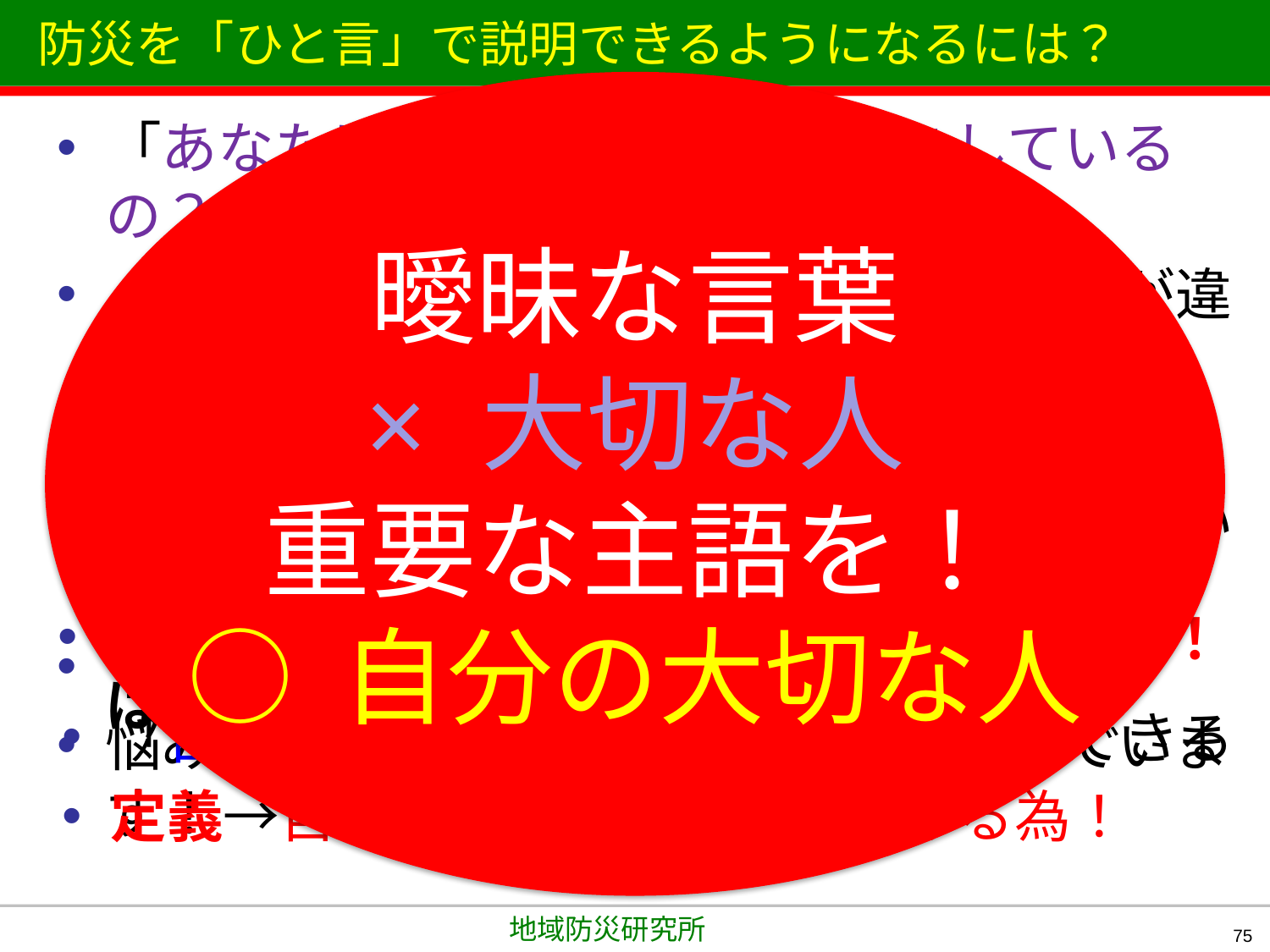

# 防災を「ひと言」で説明できるようになるには？
曖昧な言葉
× 大切な人
重要な主語を！
○ 自分の大切な人
大切な人を助ける為に
自分の命を捨ても
大切な人は喜ばない！
共に助かる
これが重要！
これが本来の
共助の姿
勘違いしないで。
自分だけ助かれば良い？
という意味ではなく、
自分の命を守ることを最優先に
お互いに行動し合う！
集合体「チーム・まち」
創り上げる
「あなたは何のために防災活動をしているの？」
「防災」は、ひとそれぞれ想いや考え方が違う
「防災」を伝え備えていくためには？
小学生からの質問「防災をひと言で」を思い出す
やはり、ひと言で説明する必要がある
悩みに悩んだで、今、このように伝えています！
定義できれば！
なぜ防災活動が
必要なのか？
「答えること」が
できるようになる！
防災
定義せずに
大義名分は
ありえない
『防災』とは・・・
自分の大切な人を守ること！
「自分が死んではダメな意味」が理解できる
定義→自分の大切な人を守り続ける為！